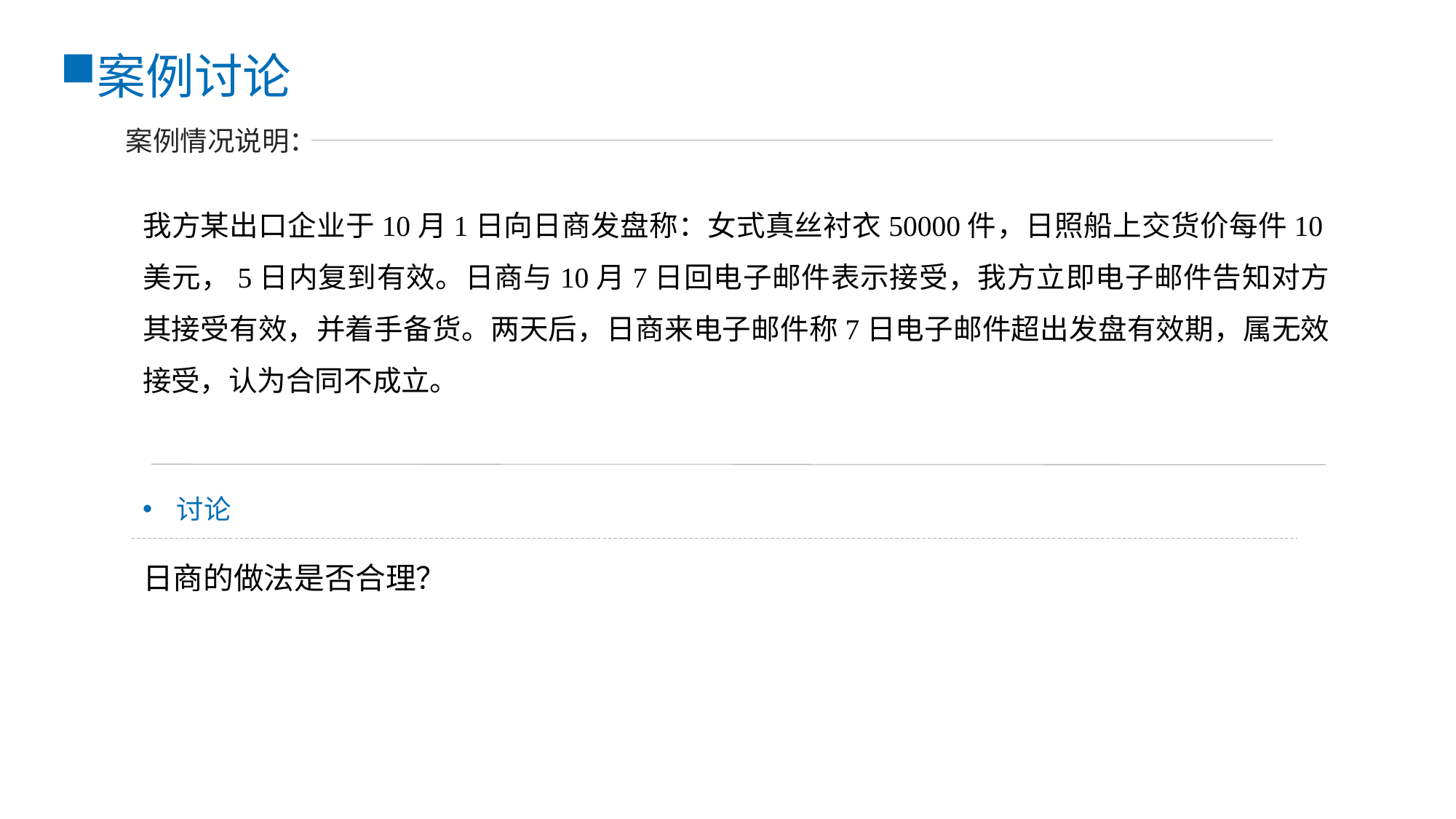

案例讨论
案例情况说明：
我方某出口企业于10月1日向日商发盘称：女式真丝衬衣50000件，日照船上交货价每件10美元，5日内复到有效。日商与10月7日回电子邮件表示接受，我方立即电子邮件告知对方其接受有效，并着手备货。两天后，日商来电子邮件称7日电子邮件超出发盘有效期，属无效接受，认为合同不成立。
讨论
日商的做法是否合理？